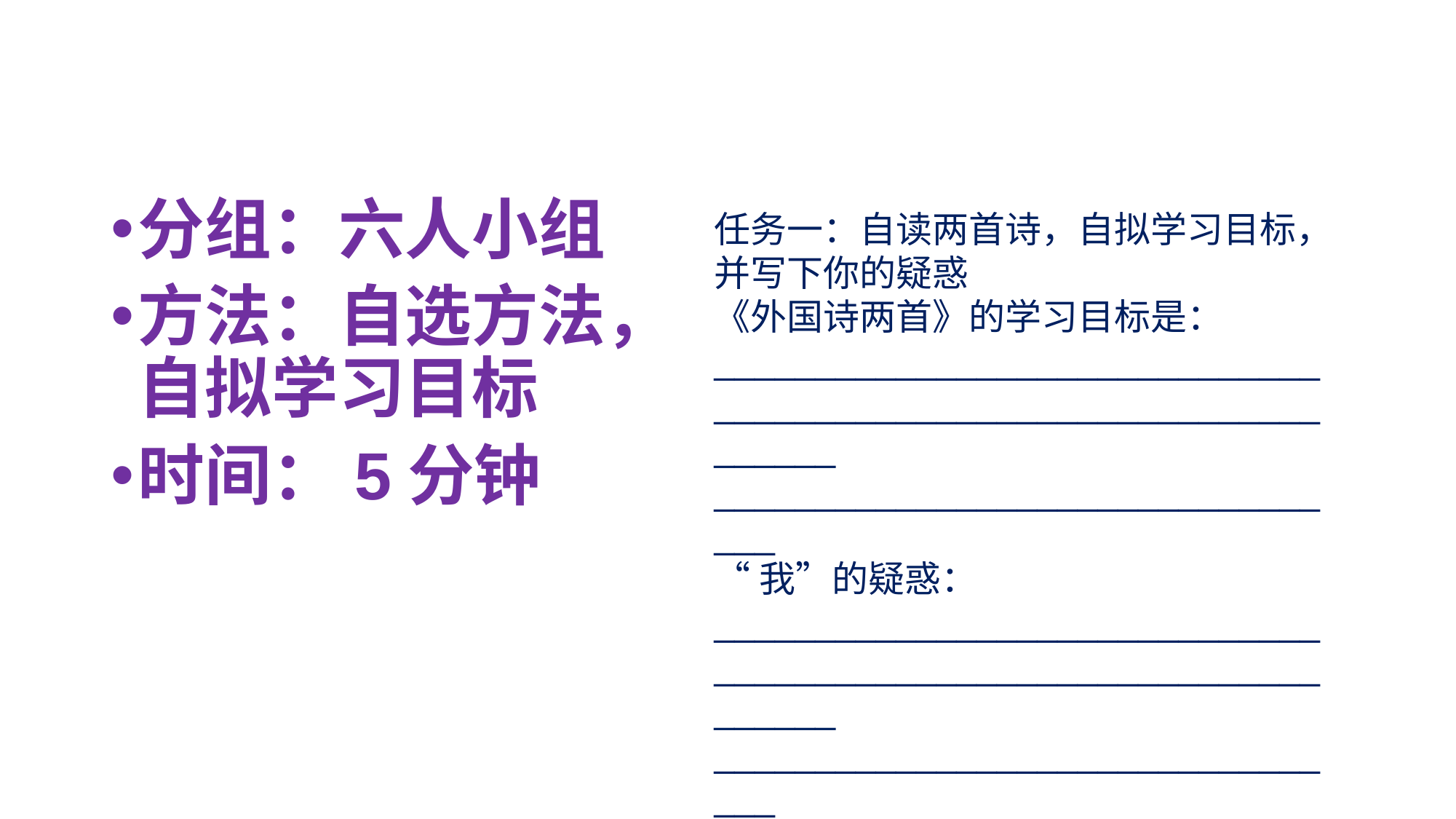

分组：六人小组
方法：自选方法，自拟学习目标
时间：5分钟

任务一：自读两首诗，自拟学习目标，并写下你的疑惑
《外国诗两首》的学习目标是：
__________________________________________________________________
_________________________________
“我”的疑惑：__________________________________________________________________
_________________________________